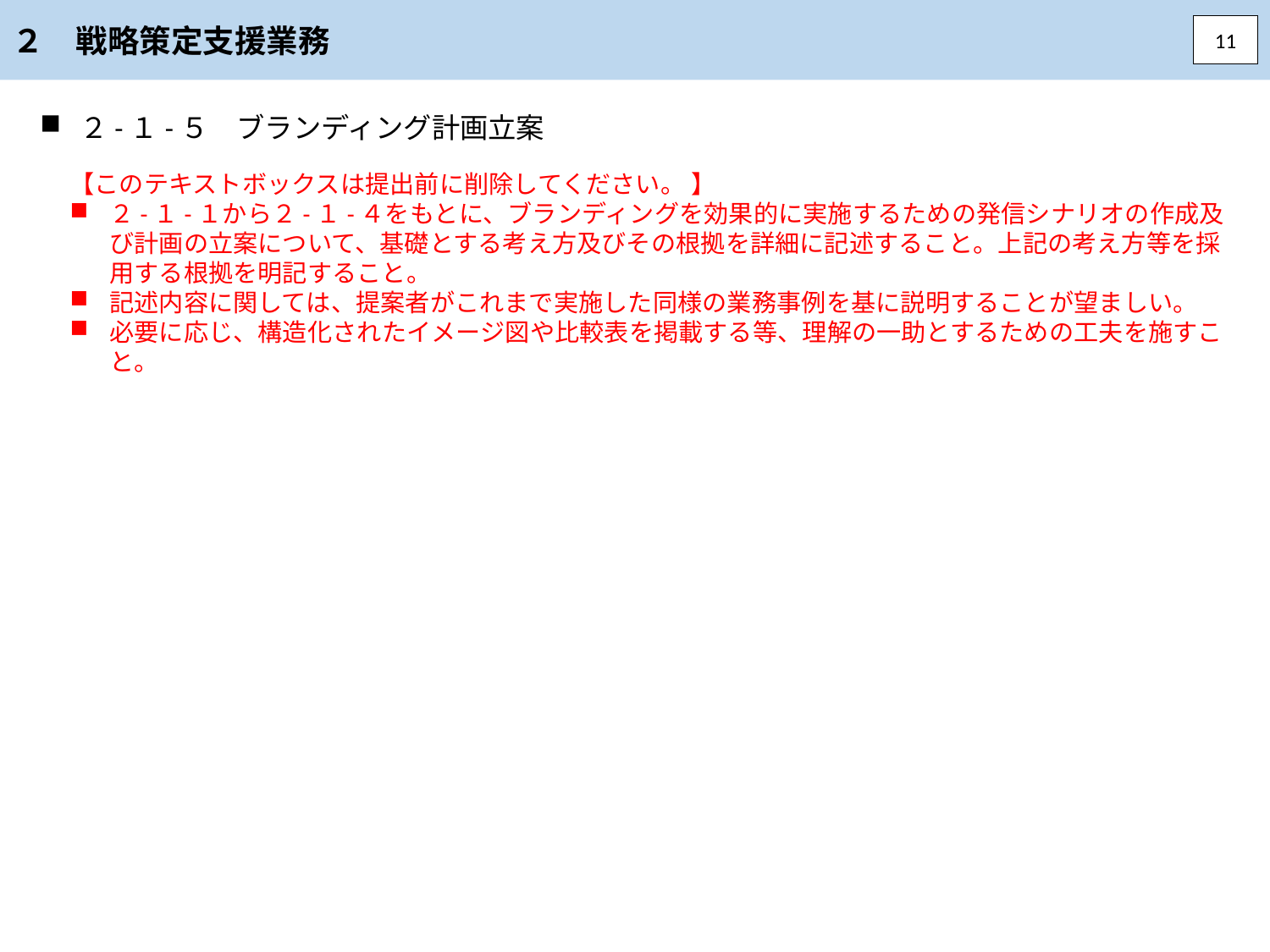

２　戦略策定支援業務
11
２-１-５　ブランディング計画立案
【このテキストボックスは提出前に削除してください。 】
２-１-１から２-１-４をもとに、ブランディングを効果的に実施するための発信シナリオの作成及び計画の立案について、基礎とする考え方及びその根拠を詳細に記述すること。上記の考え方等を採用する根拠を明記すること。
記述内容に関しては、提案者がこれまで実施した同様の業務事例を基に説明することが望ましい。
必要に応じ、構造化されたイメージ図や比較表を掲載する等、理解の一助とするための工夫を施すこと。